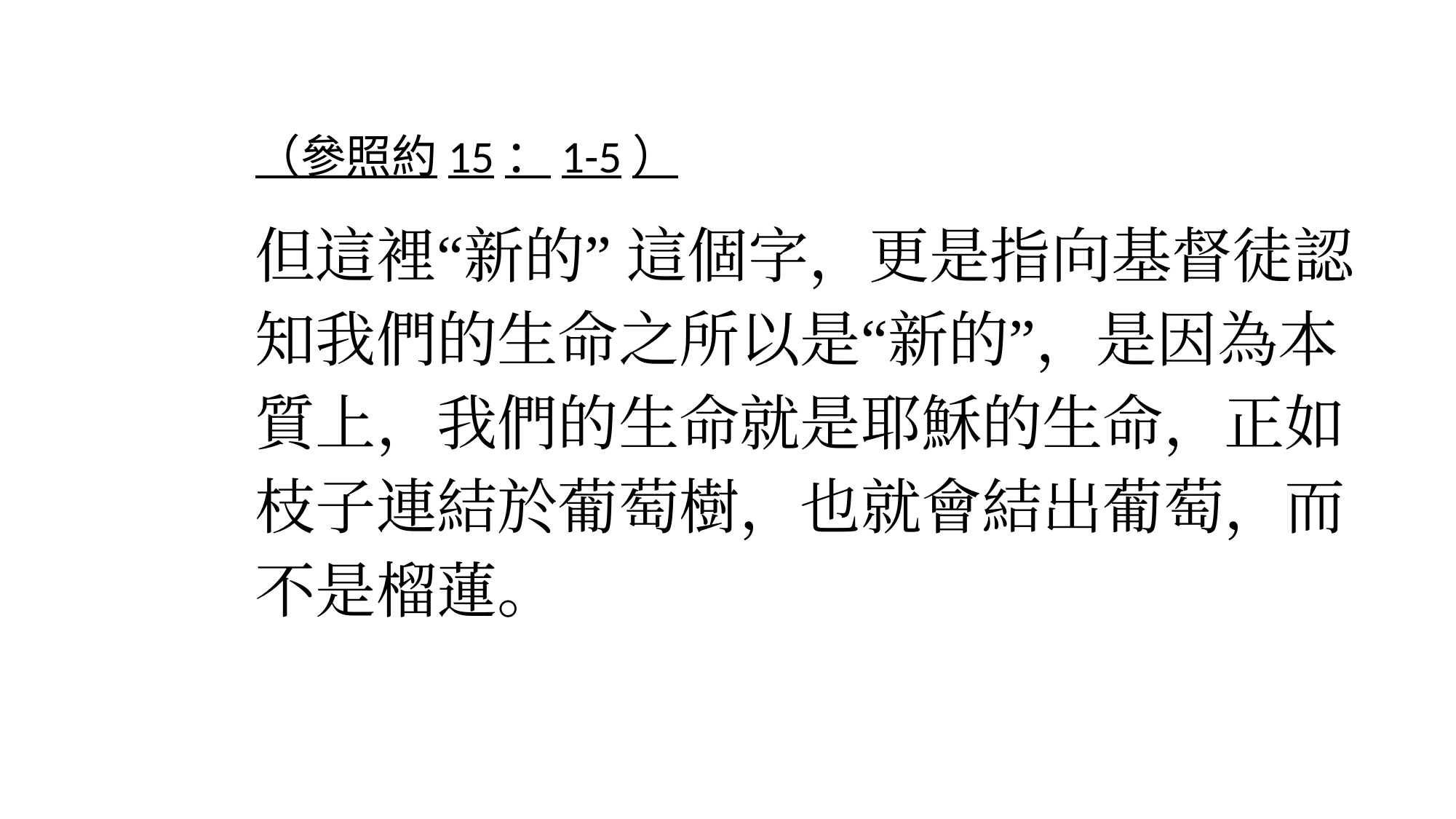

（參照約15：1-5）
但這裡“新的” 這個字，更是指向基督徒認知我們的生命之所以是“新的”，是因為本質上，我們的生命就是耶穌的生命，正如枝子連結於葡萄樹，也就會結出葡萄，而不是榴蓮。